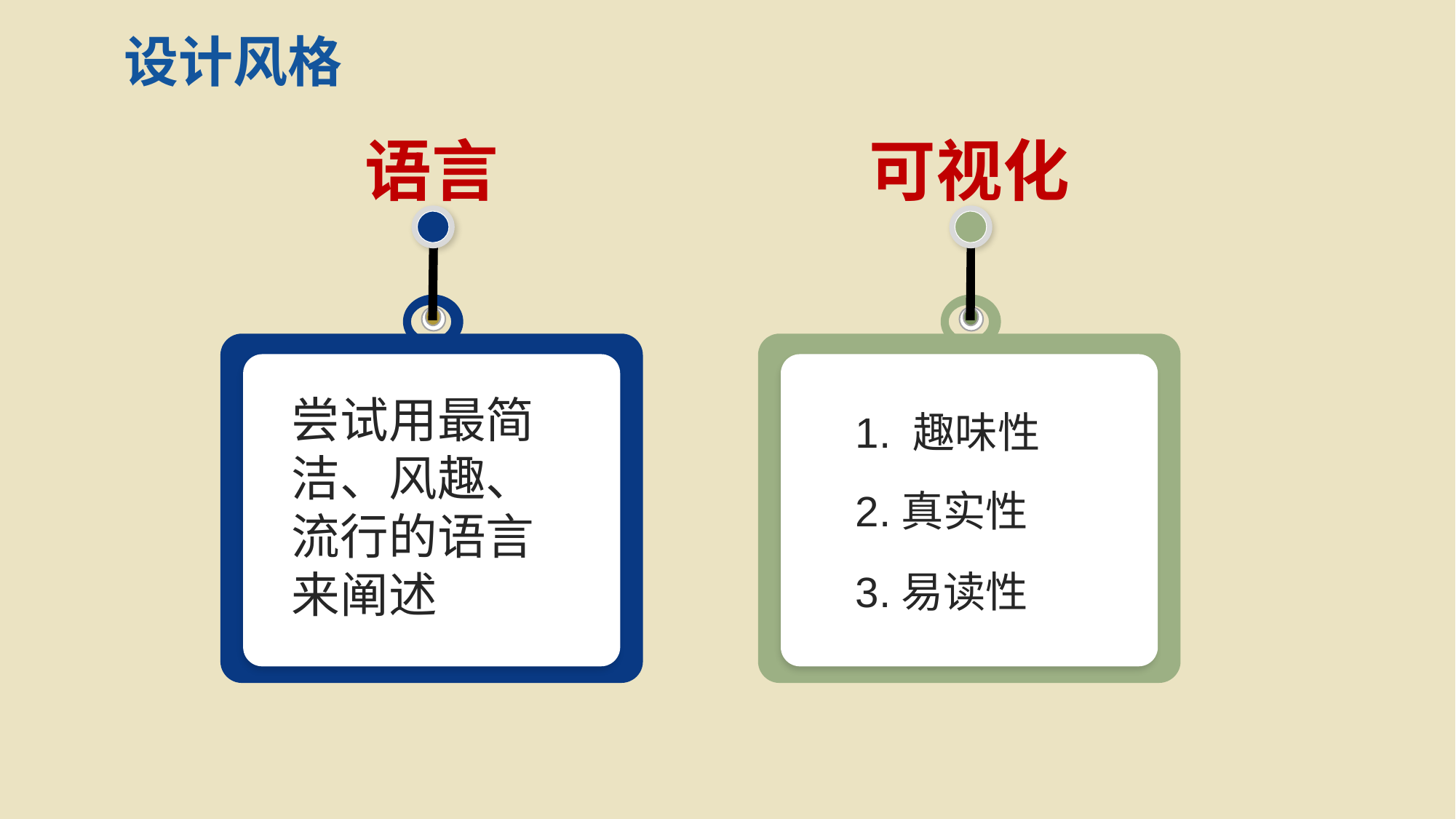

设计风格
语言

尝试用最简洁、风趣、流行的语言来阐述
可视化

1. 趣味性
2.真实性
3.易读性